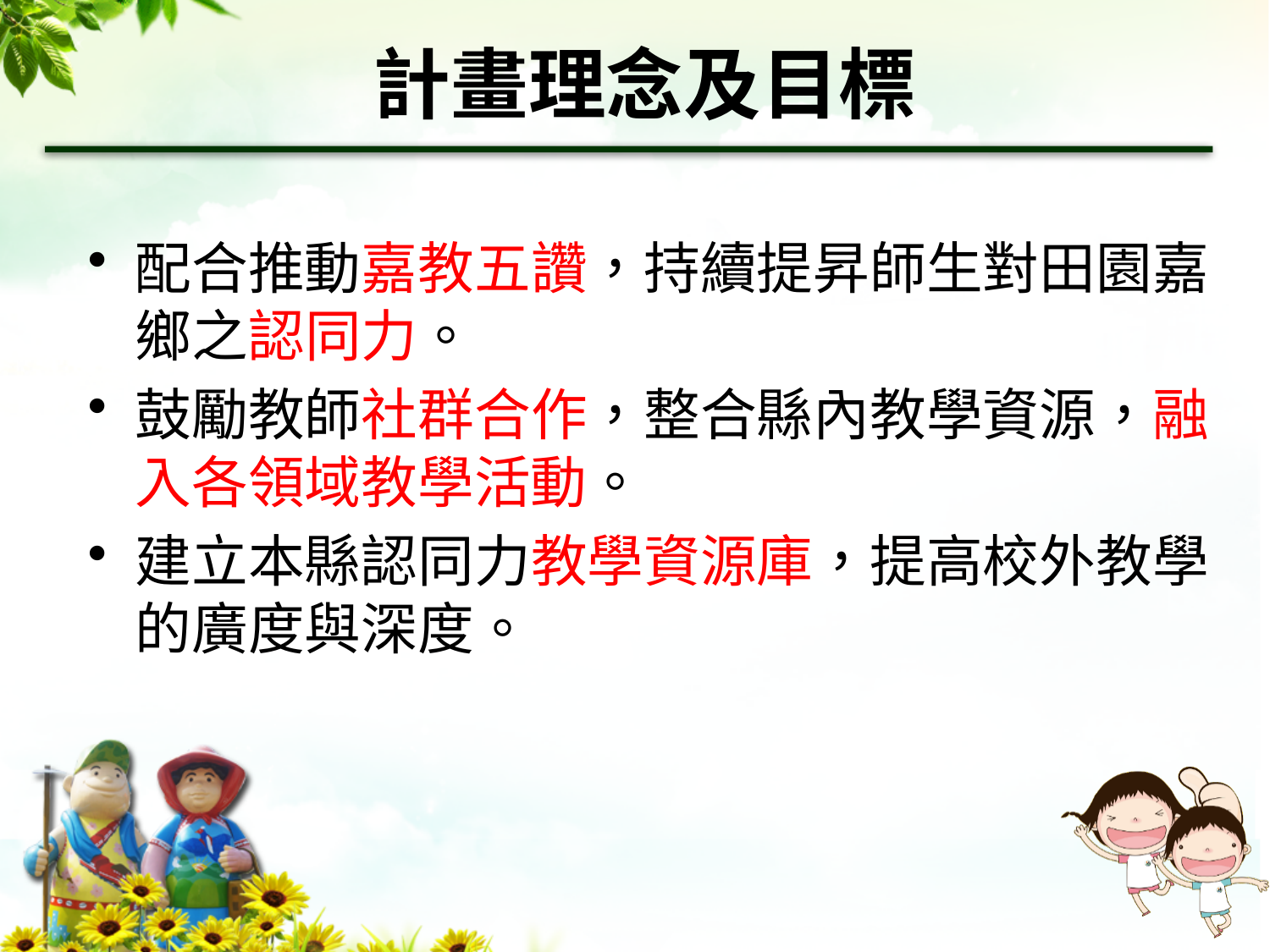

# 計畫理念及目標
配合推動嘉教五讚，持續提昇師生對田園嘉鄉之認同力。
鼓勵教師社群合作，整合縣內教學資源，融入各領域教學活動。
建立本縣認同力教學資源庫，提高校外教學的廣度與深度。